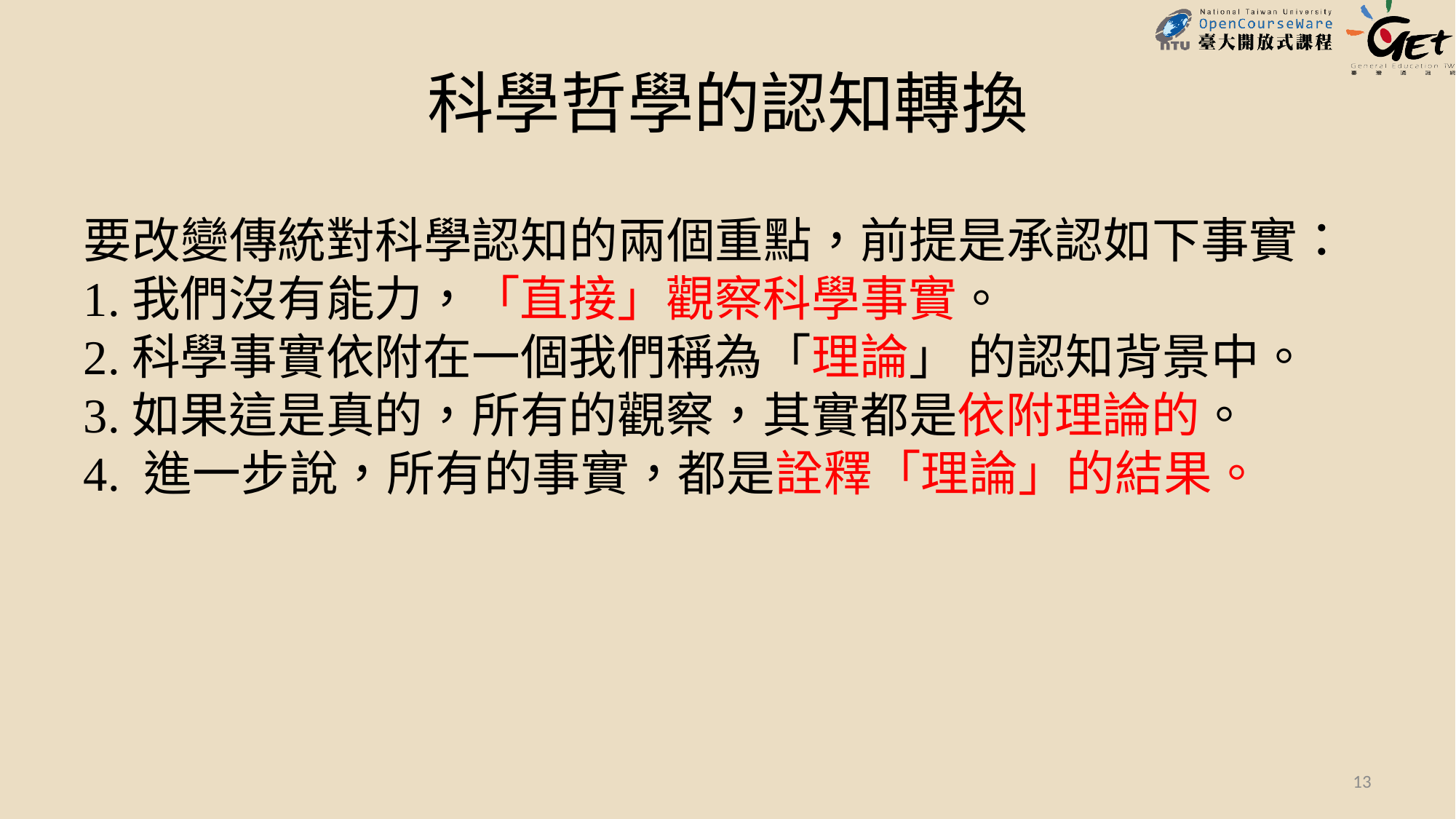

# 科學哲學的認知轉換
要改變傳統對科學認知的兩個重點，前提是承認如下事實：
1.我們沒有能力，「直接」觀察科學事實。
2.科學事實依附在一個我們稱為「理論」 的認知背景中。
3.如果這是真的，所有的觀察，其實都是依附理論的。
4. 進一步說，所有的事實，都是詮釋「理論」的結果。
13